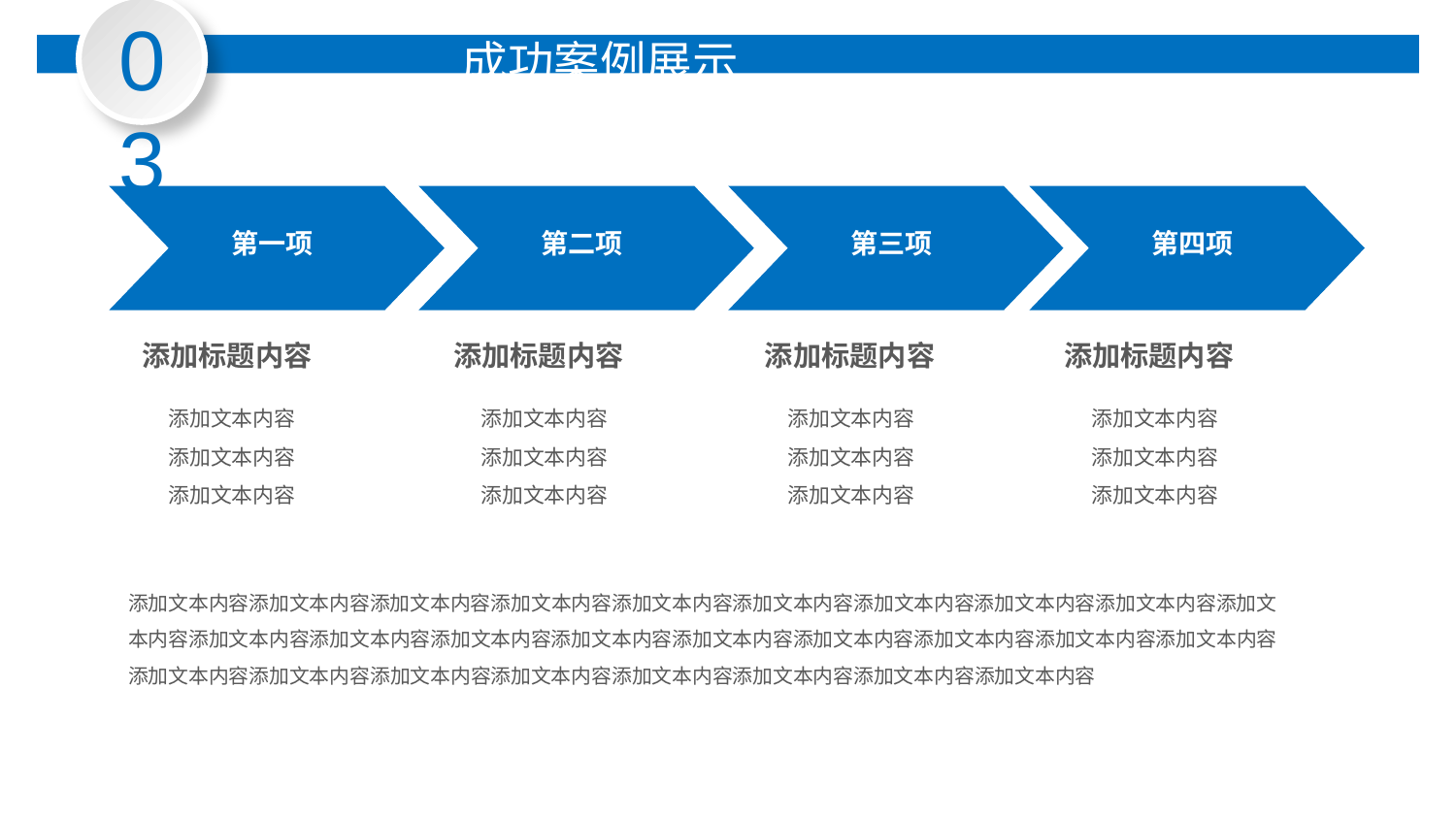

03
成功案例展示

第一项
第二项
第三项
第四项
添加标题内容
添加标题内容
添加标题内容
添加标题内容
添加文本内容
添加文本内容
添加文本内容
添加文本内容
添加文本内容
添加文本内容
添加文本内容
添加文本内容
添加文本内容
添加文本内容
添加文本内容
添加文本内容
添加文本内容添加文本内容添加文本内容添加文本内容添加文本内容添加文本内容添加文本内容添加文本内容添加文本内容添加文本内容添加文本内容添加文本内容添加文本内容添加文本内容添加文本内容添加文本内容添加文本内容添加文本内容添加文本内容添加文本内容添加文本内容添加文本内容添加文本内容添加文本内容添加文本内容添加文本内容添加文本内容